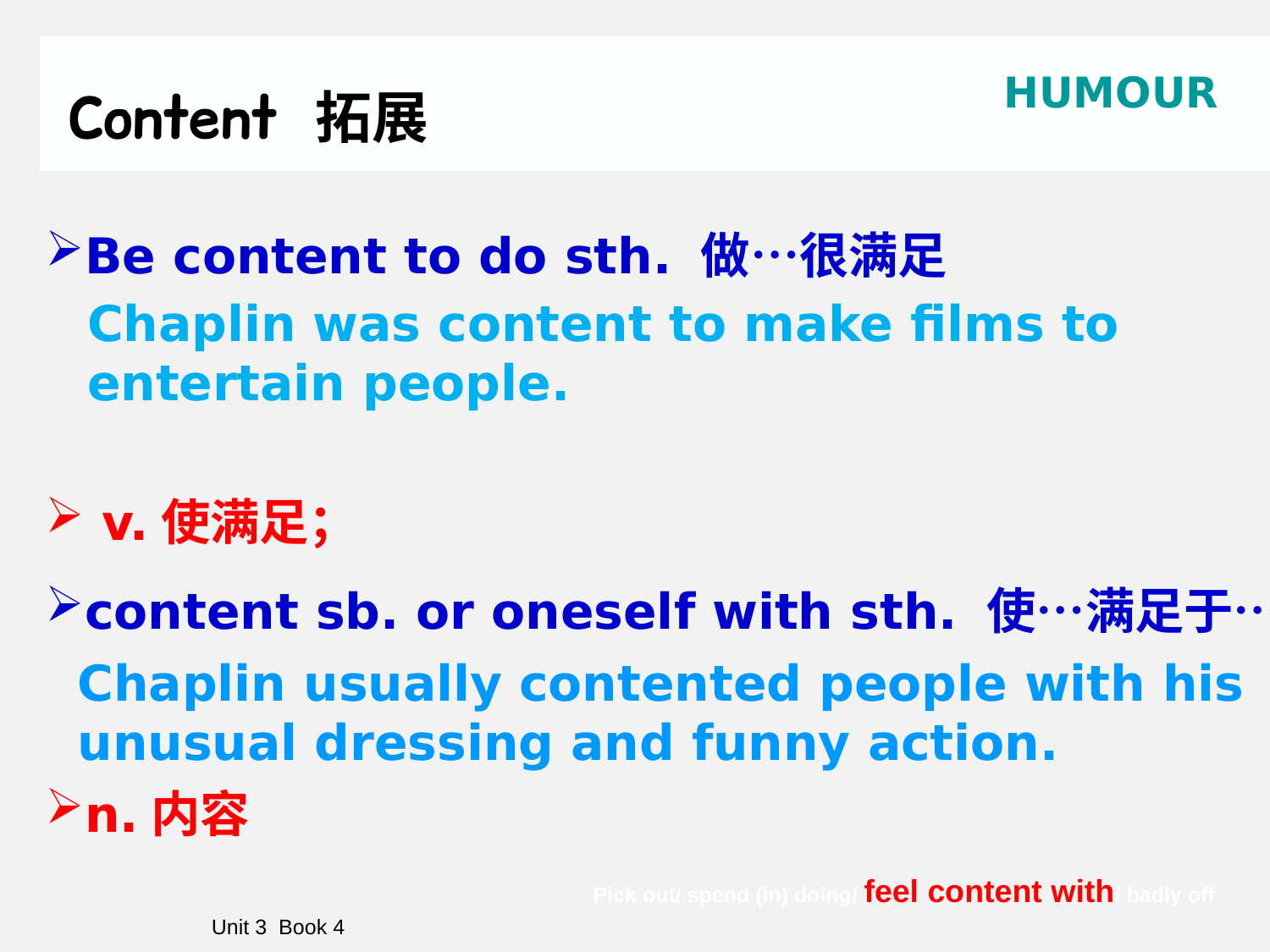

Content 拓展
Be content to do sth. 做…很满足

 v.使满足；
content sb. or oneself with sth. 使…满足于…

n.内容

Chaplin was content to make films to
entertain people.
Chaplin usually contented people with his
unusual dressing and funny action.

Pick out/ spend (in) doing/ feel content with/ badly off